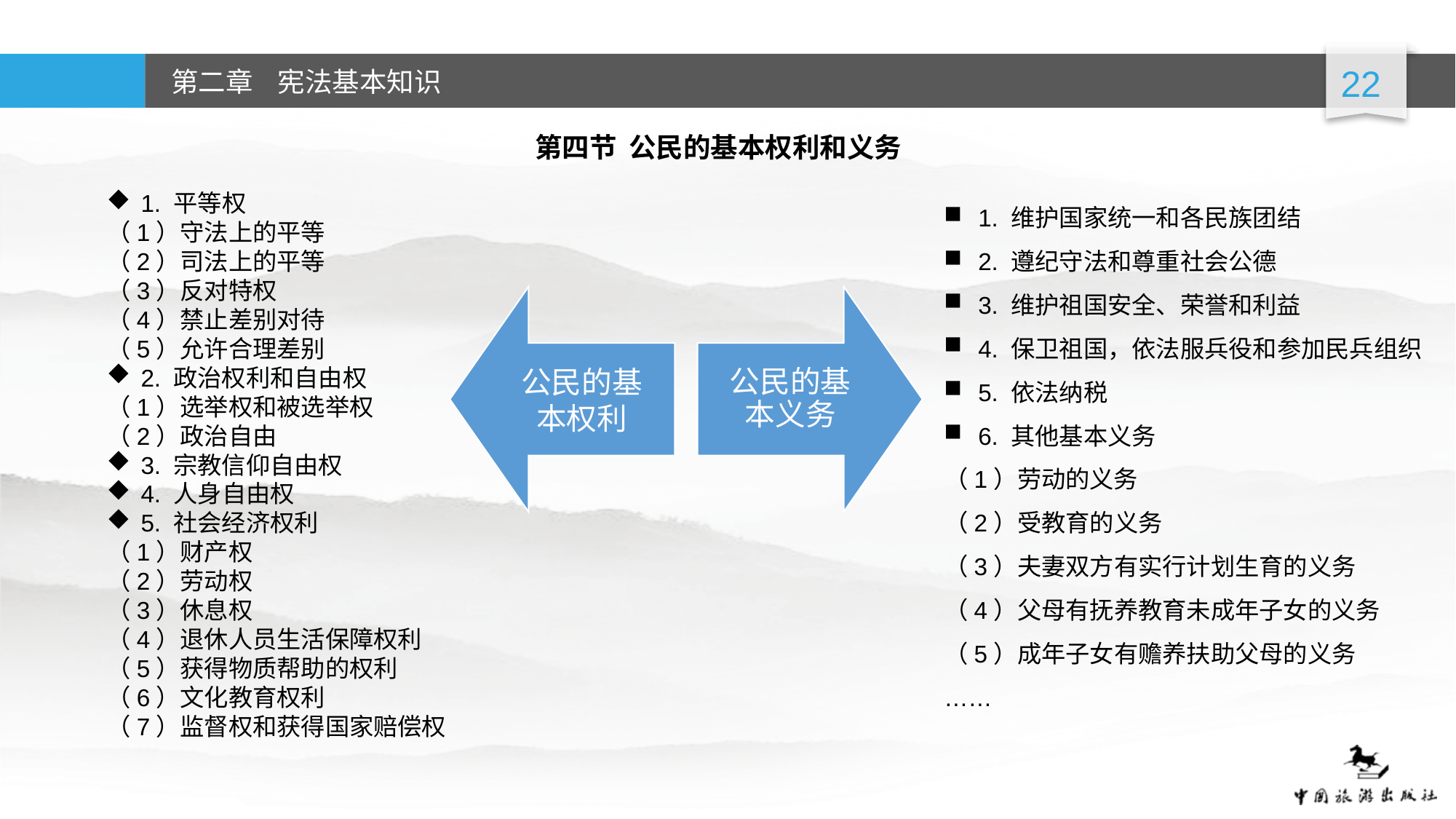

第四节  公民的基本权利和义务
1. 平等权
（1）守法上的平等
（2）司法上的平等
（3）反对特权
（4）禁止差别对待
（5）允许合理差别
2. 政治权利和自由权
（1）选举权和被选举权
（2）政治自由
3. 宗教信仰自由权
4. 人身自由权
5. 社会经济权利
（1）财产权
（2）劳动权
（3）休息权
（4）退休人员生活保障权利
（5）获得物质帮助的权利
（6）文化教育权利
（7）监督权和获得国家赔偿权
1. 维护国家统一和各民族团结
2. 遵纪守法和尊重社会公德
3. 维护祖国安全、荣誉和利益
4. 保卫祖国，依法服兵役和参加民兵组织
5. 依法纳税
6. 其他基本义务
（1）劳动的义务
（2）受教育的义务
（3）夫妻双方有实行计划生育的义务
（4）父母有抚养教育未成年子女的义务
（5）成年子女有赡养扶助父母的义务
……
公民的基本权利
公民的基本义务